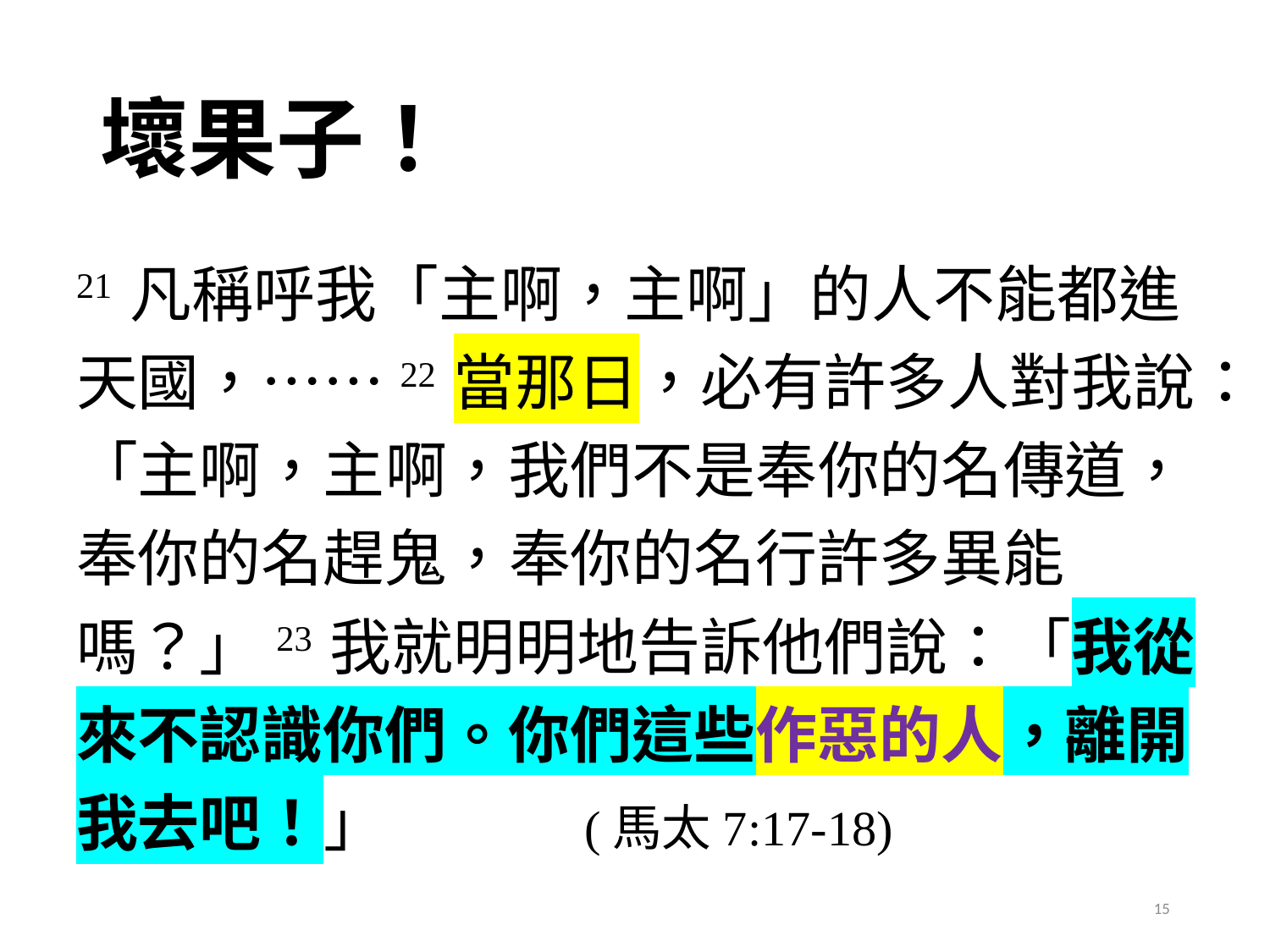

# 壞果子！
21 凡稱呼我「主啊，主啊」的人不能都進天國，……22 當那日，必有許多人對我說：「主啊，主啊，我們不是奉你的名傳道，奉你的名趕鬼，奉你的名行許多異能嗎？」23 我就明明地告訴他們說：「我從來不認識你們。你們這些作惡的人，離開我去吧！」		(馬太7:17-18)
15